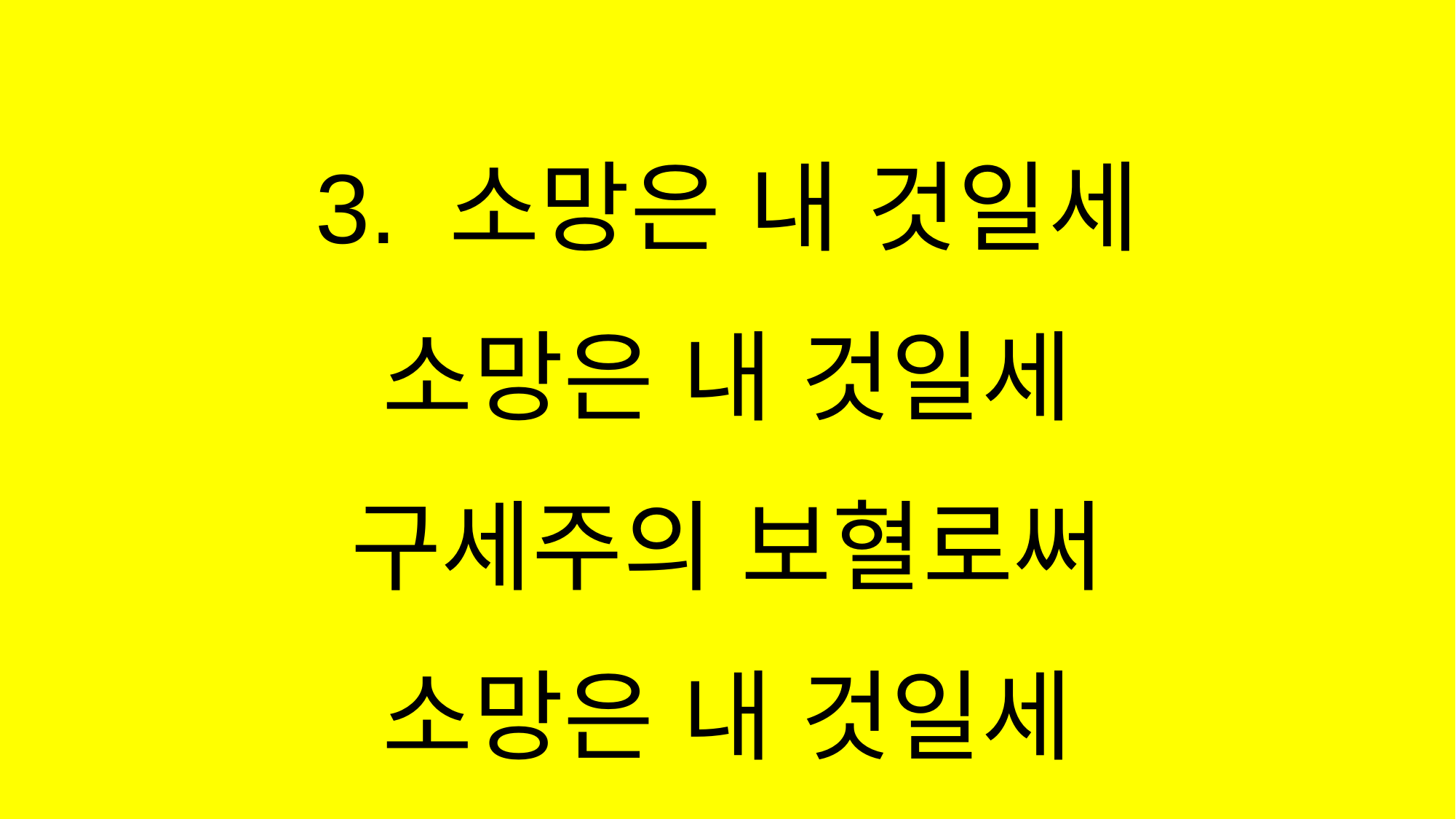

#
3. 소망은 내 것일세

소망은 내 것일세

구세주의 보혈로써

소망은 내 것일세